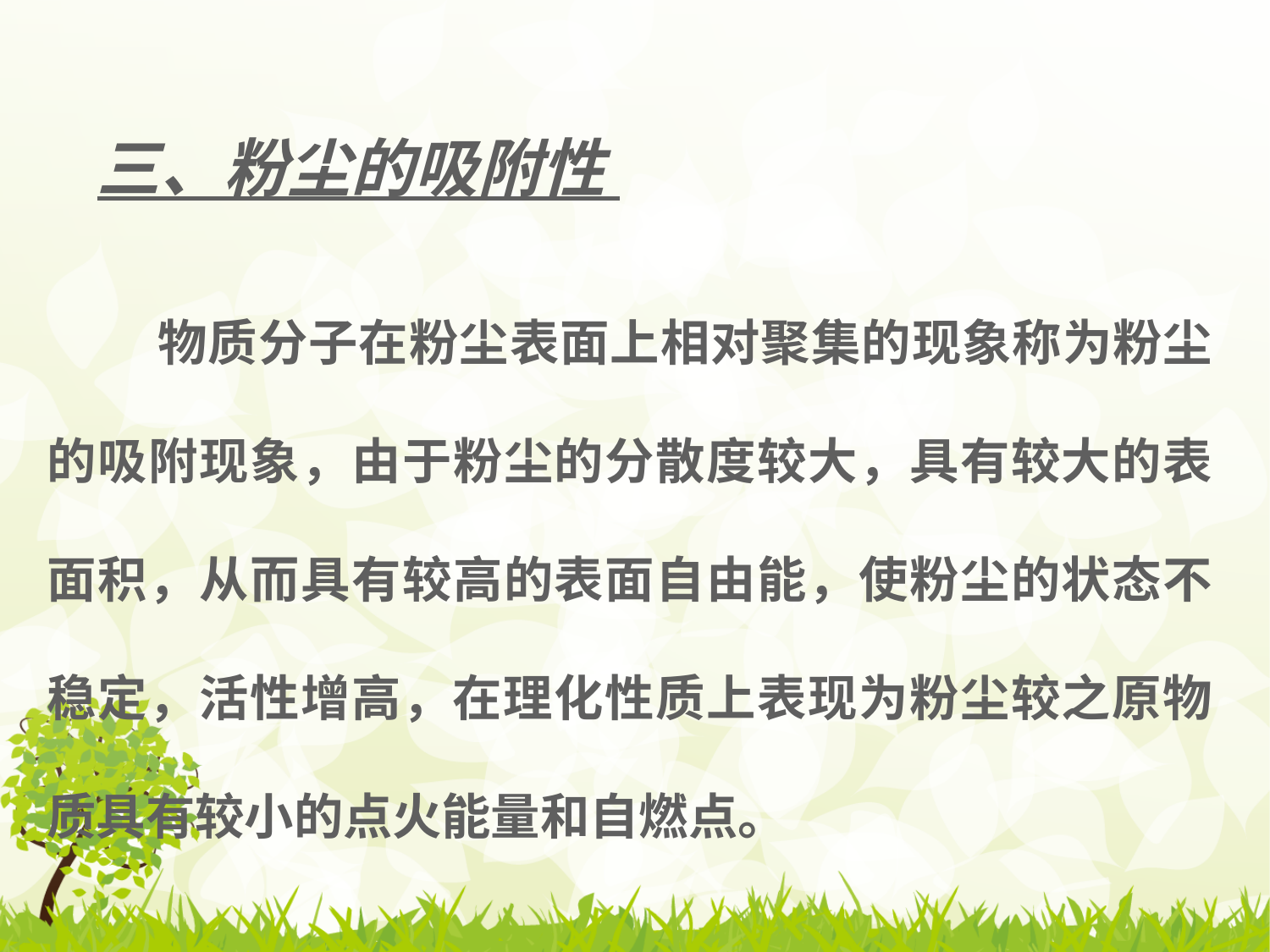

三、粉尘的吸附性
        物质分子在粉尘表面上相对聚集的现象称为粉尘的吸附现象，由于粉尘的分散度较大，具有较大的表面积，从而具有较高的表面自由能，使粉尘的状态不稳定，活性增高，在理化性质上表现为粉尘较之原物质具有较小的点火能量和自燃点。